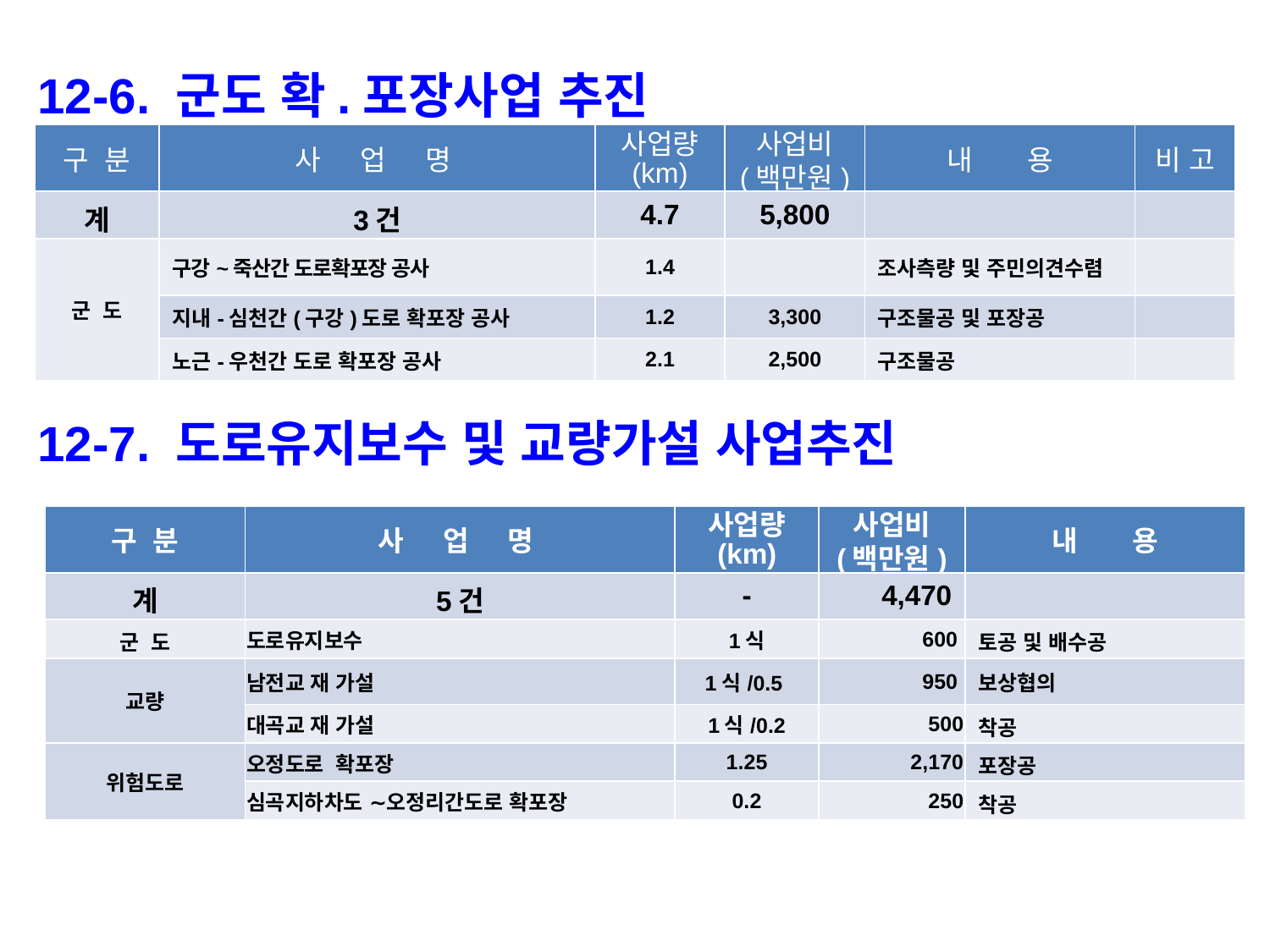

12-6. 군도 확.포장사업 추진

| 구 분 | 사 업 명 | 사업량 (km) | 사업비 (백만원) | 내 용 | 비 고 |
| --- | --- | --- | --- | --- | --- |
| 계 | 3건 | 4.7 | 5,800 |  |  |
| 군 도 | 구강~죽산간 도로확포장 공사 | 1.4 |  | 조사측량 및 주민의견수렴 |  |
|  | 지내-심천간(구강)도로 확포장 공사 | 1.2 | 3,300 | 구조물공 및 포장공 |  |
|  | 노근-우천간 도로 확포장 공사 | 2.1 | 2,500 | 구조물공 |  |
12-7. 도로유지보수 및 교량가설 사업추진

| 구 분 | 사 업 명 | 사업량 (km) | 사업비 (백만원) | 내 용 |
| --- | --- | --- | --- | --- |
| 계 | 5건 | - | 4,470 |  |
| 군 도 | 도로유지보수 | 1식 | 600 | 토공 및 배수공 |
| 교량 | 남전교 재 가설 | 1식/0.5 | 950 | 보상협의 |
|  | 대곡교 재 가설 | 1식/0.2 | 500 | 착공 |
| 위험도로 | 오정도로 확포장 | 1.25 | 2,170 | 포장공 |
|  | 심곡지하차도 ∼오정리간도로 확포장 | 0.2 | 250 | 착공 |